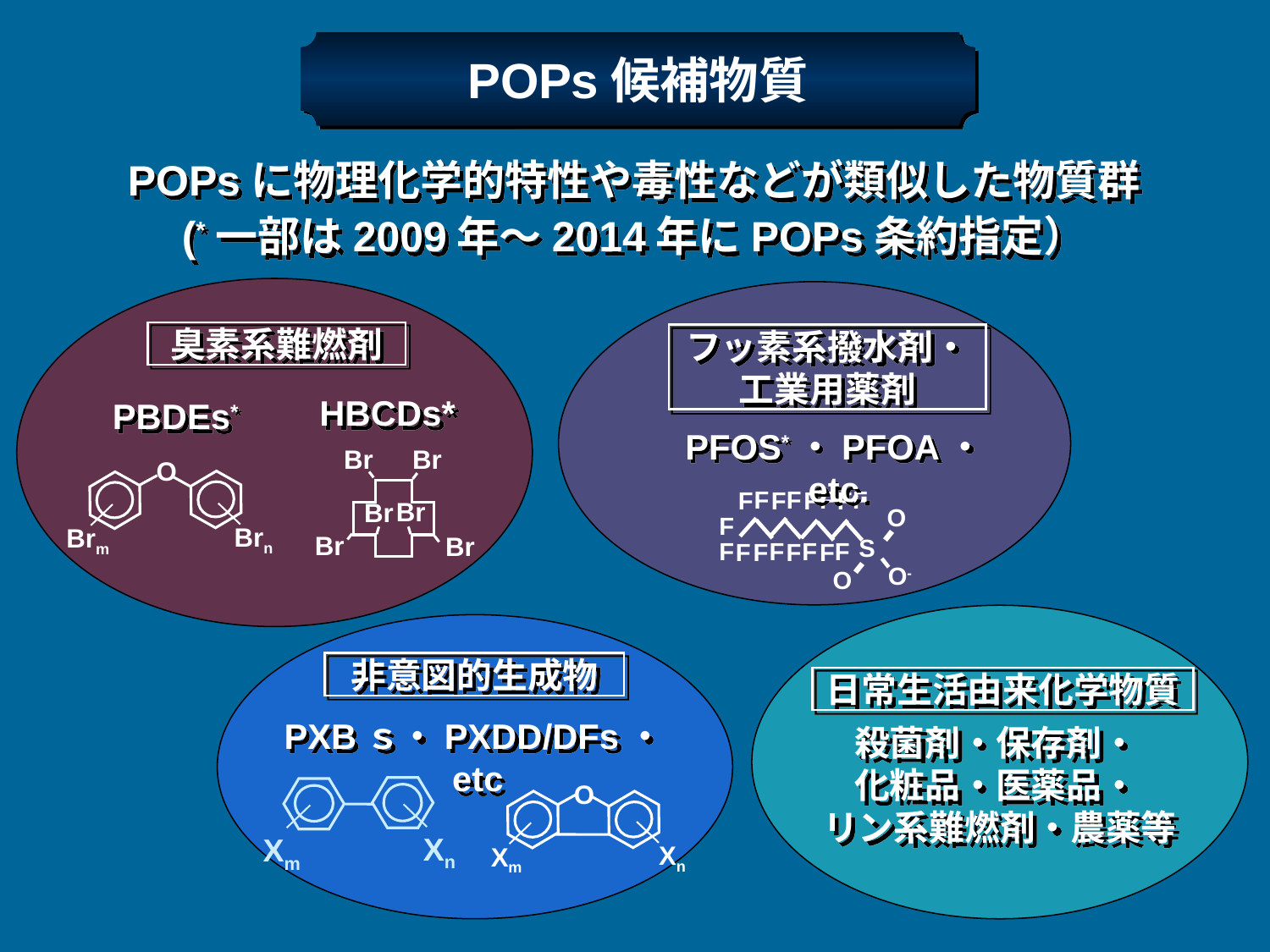

POPs候補物質
POPsに物理化学的特性や毒性などが類似した物質群
(*一部は2009年～2014年にPOPs条約指定）

臭素系難燃剤
フッ素系撥水剤・
工業用薬剤
HBCDs*
PBDEs*
PFOS*・PFOA・etc.
Br
Br

Br
Br

Br
Br

O

Brn
Brm
F
F
F
F
F
F
F
F
O
F

S

F
F
F
F
F
F
F
F

O-
O

非意図的生成物
日常生活由来化学物質
PXBｓ・PXDD/DFs・etc
殺菌剤・保存剤・
化粧品・医薬品・
リン系難燃剤・農薬等
O

Xn
Xm

Xn
Xm